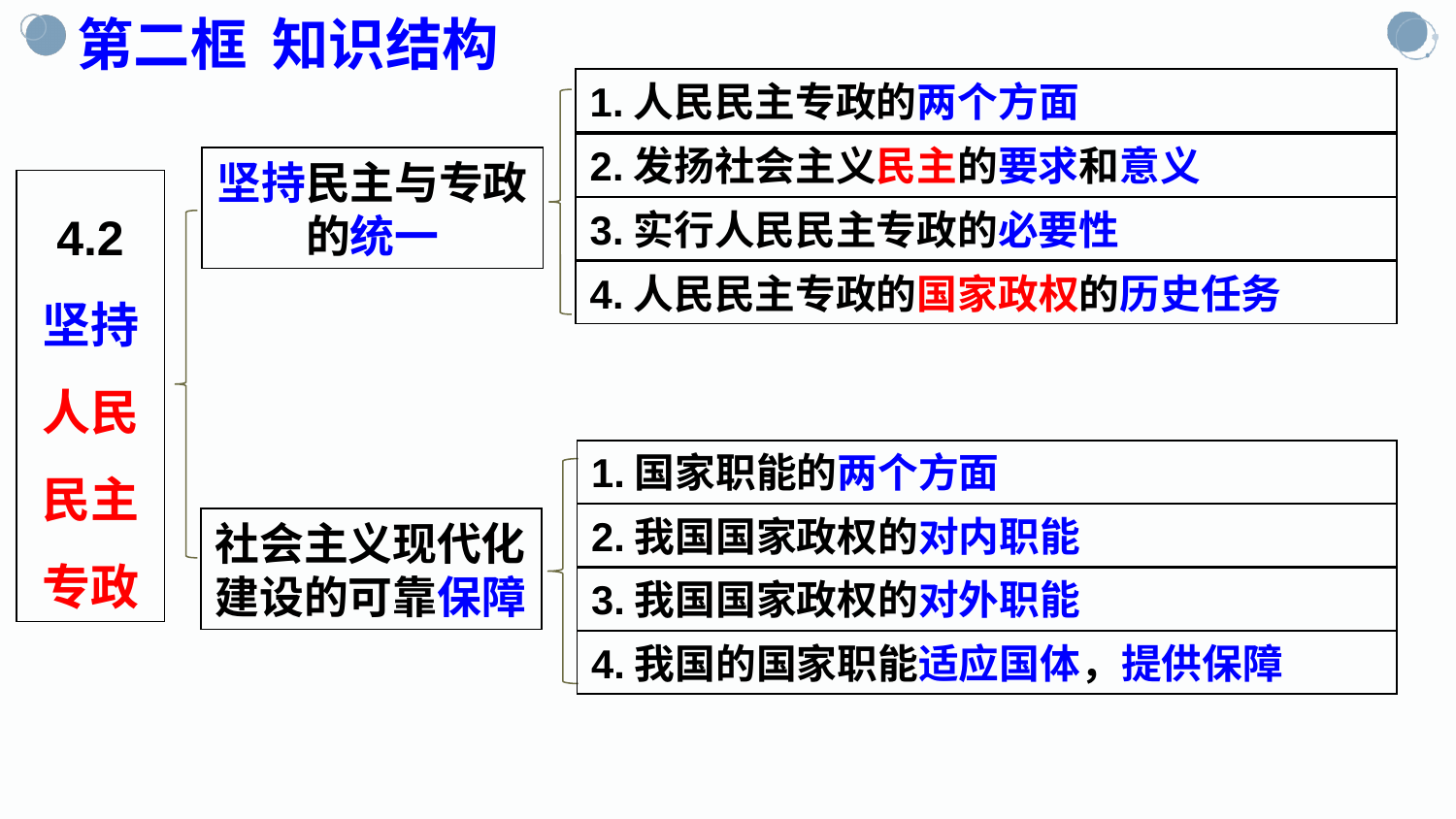

第二框  知识结构
1.人民民主专政的两个方面

2.发扬社会主义民主的要求和意义
坚持民主与专政的统一
4.2
坚持人民民主专政
3.实行人民民主专政的必要性

4.人民民主专政的国家政权的历史任务
1.国家职能的两个方面

2.我国国家政权的对内职能
社会主义现代化建设的可靠保障
3.我国国家政权的对外职能
4.我国的国家职能适应国体，提供保障